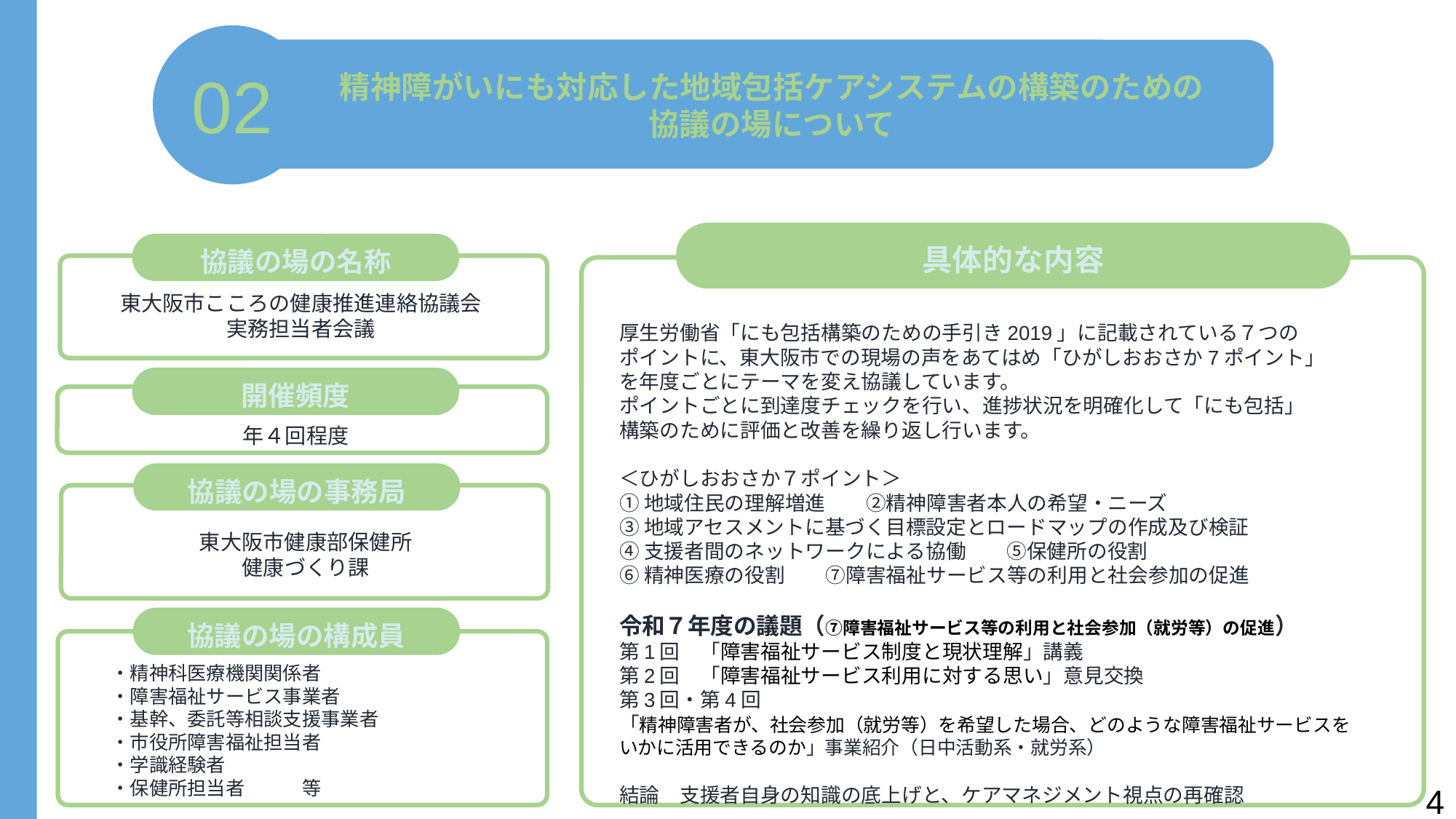

02

精神障がいにも対応した地域包括ケアシステムの構築のための
協議の場について
具体的な内容
協議の場の名称

東大阪市こころの健康推進連絡協議会
実務担当者会議

厚生労働省「にも包括構築のための手引き2019」に記載されている７つの
ポイントに、東大阪市での現場の声をあてはめ「ひがしおおさか7ポイント」
を年度ごとにテーマを変え協議しています。
ポイントごとに到達度チェックを行い、進捗状況を明確化して「にも包括」
構築のために評価と改善を繰り返し行います。

＜ひがしおおさか７ポイント＞
①地域住民の理解増進　　②精神障害者本人の希望・ニーズ
③地域アセスメントに基づく目標設定とロードマップの作成及び検証
④支援者間のネットワークによる協働　　⑤保健所の役割
⑥精神医療の役割　　⑦障害福祉サービス等の利用と社会参加の促進

令和７年度の議題（⑦障害福祉サービス等の利用と社会参加（就労等）の促進）
第1回　「障害福祉サービス制度と現状理解」講義
第2回　「障害福祉サービス利用に対する思い」意見交換
第3回・第4回
「精神障害者が、社会参加（就労等）を希望した場合、どのような障害福祉サービスをいかに活用できるのか」事業紹介（日中活動系・就労系）

結論　支援者自身の知識の底上げと、ケアマネジメント視点の再確認
開催頻度

年４回程度
協議の場の事務局

東大阪市健康部保健所
健康づくり課
協議の場の構成員

・精神科医療機関関係者
・障害福祉サービス事業者
・基幹、委託等相談支援事業者
・市役所障害福祉担当者
・学識経験者
・保健所担当者　　　等